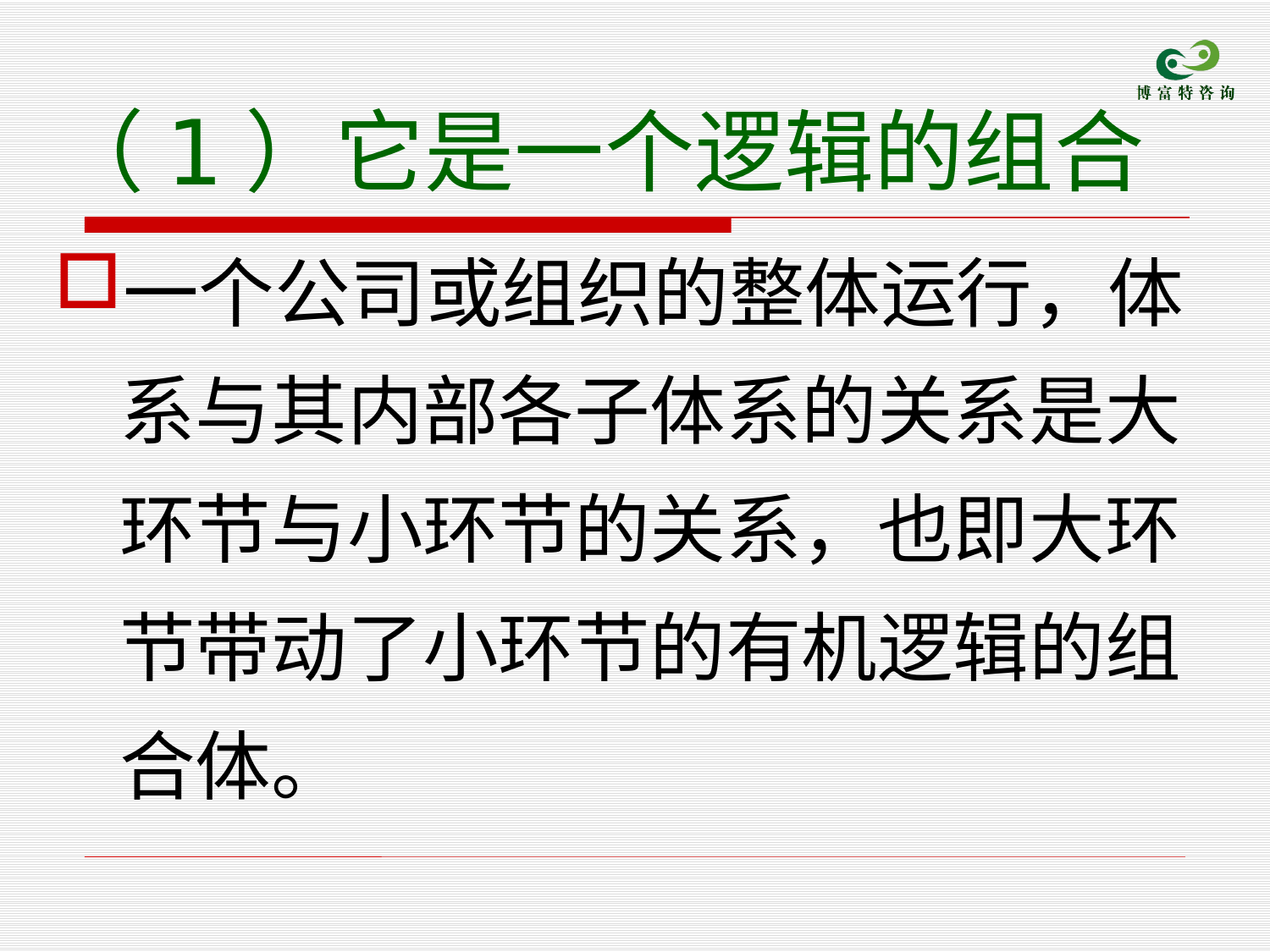

（1）它是一个逻辑的组合
一个公司或组织的整体运行，体系与其内部各子体系的关系是大环节与小环节的关系，也即大环节带动了小环节的有机逻辑的组合体。
657